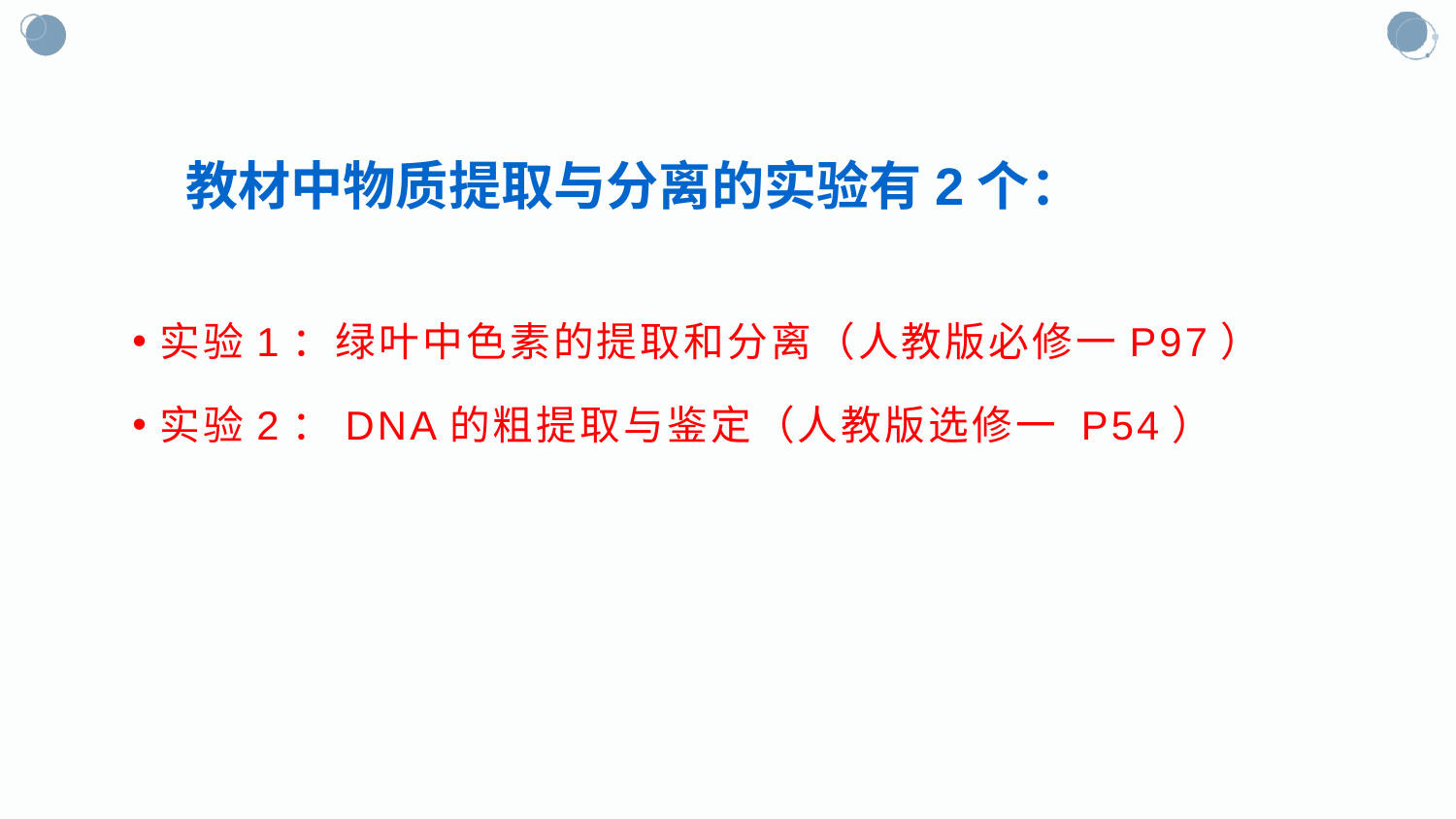

教材中物质提取与分离的实验有2个：
实验1：绿叶中色素的提取和分离（人教版必修一P97）
实验2：DNA的粗提取与鉴定（人教版选修一 P54）